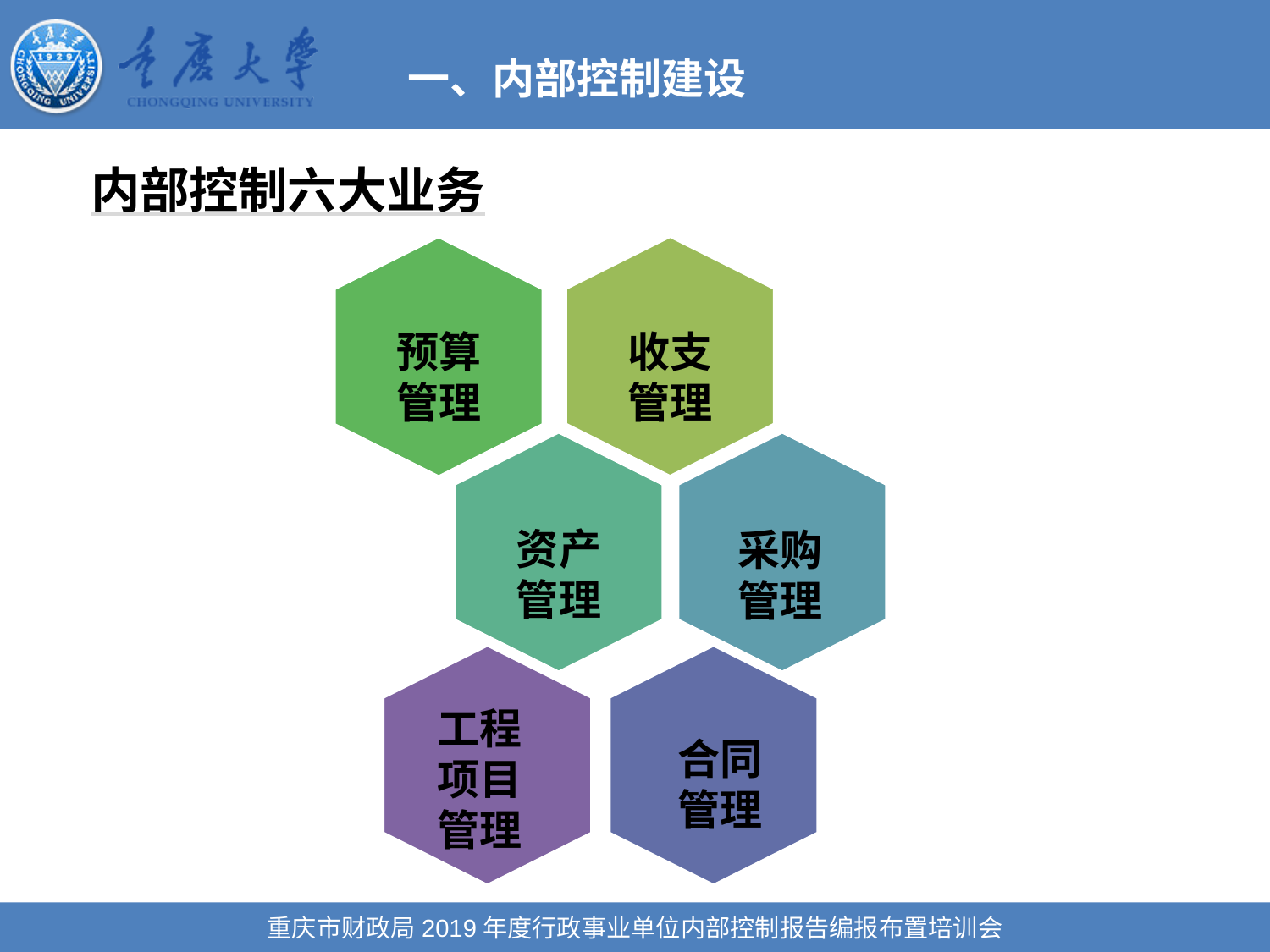

一、内部控制建设
内部控制六大业务

预算管理
收支管理
资产管理
采购管理
工程项目管理
合同管理
5
重庆市财政局2019年度行政事业单位内部控制报告编报布置培训会